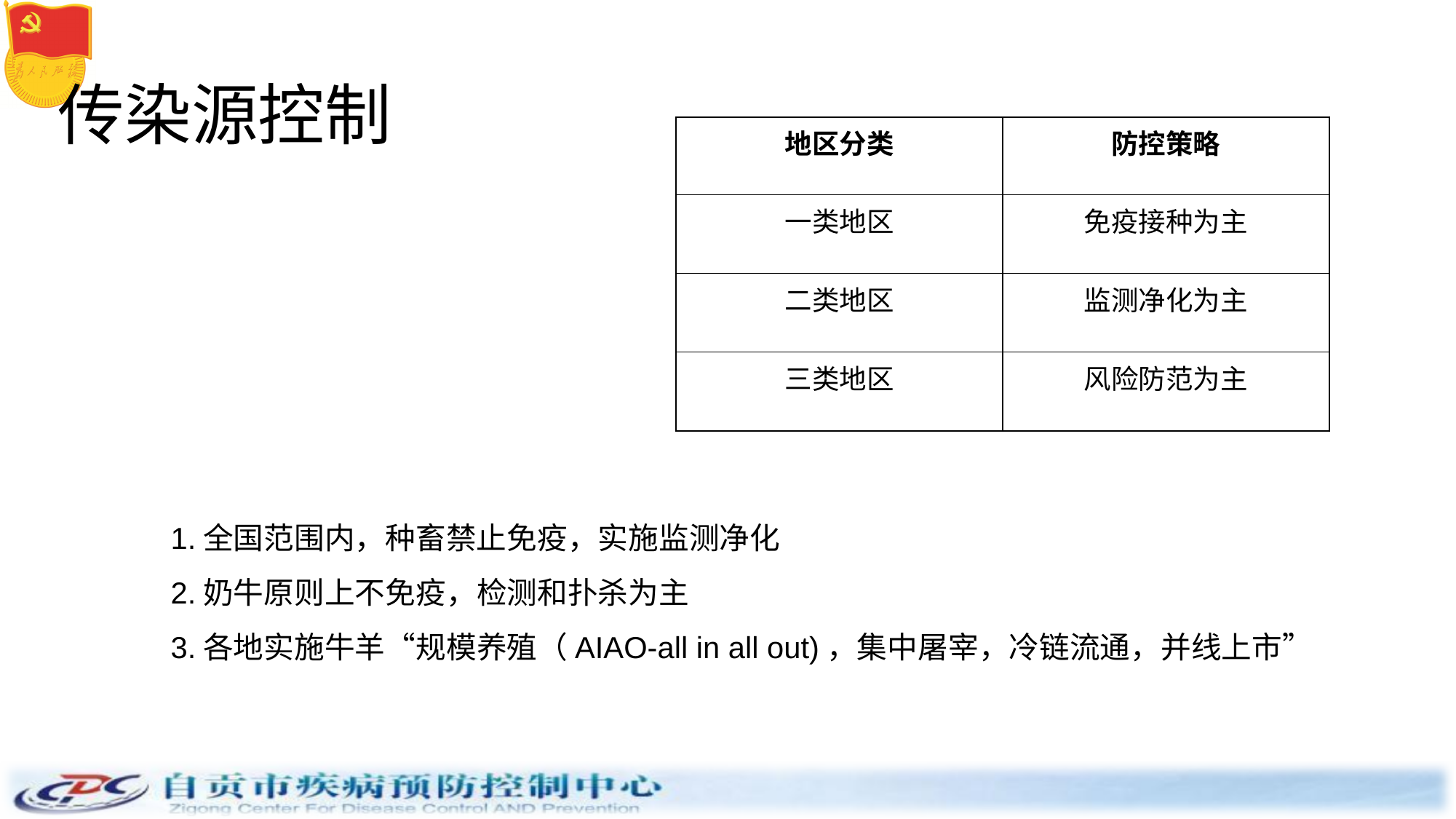

# 传染源控制
| 地区分类 | 防控策略 |
| --- | --- |
| 一类地区 | 免疫接种为主 |
| 二类地区 | 监测净化为主 |
| 三类地区 | 风险防范为主 |
1.全国范围内，种畜禁止免疫，实施监测净化
2.奶牛原则上不免疫，检测和扑杀为主
3.各地实施牛羊“规模养殖（AIAO-all in all out)，集中屠宰，冷链流通，并线上市”